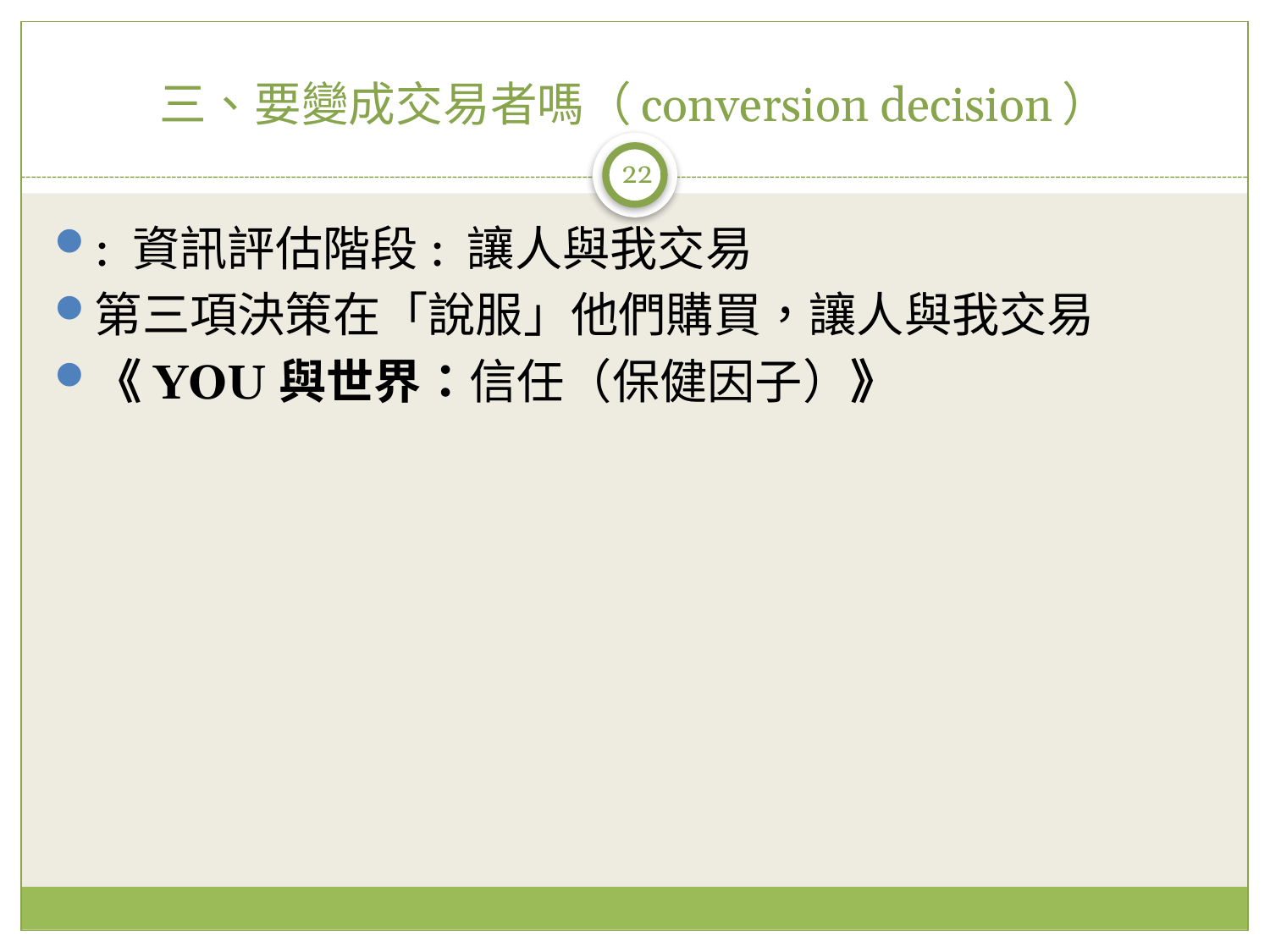

# 三、要變成交易者嗎（conversion decision）
22
: 資訊評估階段: 讓人與我交易
第三項決策在「說服」他們購買，讓人與我交易
《YOU與世界：信任（保健因子）》